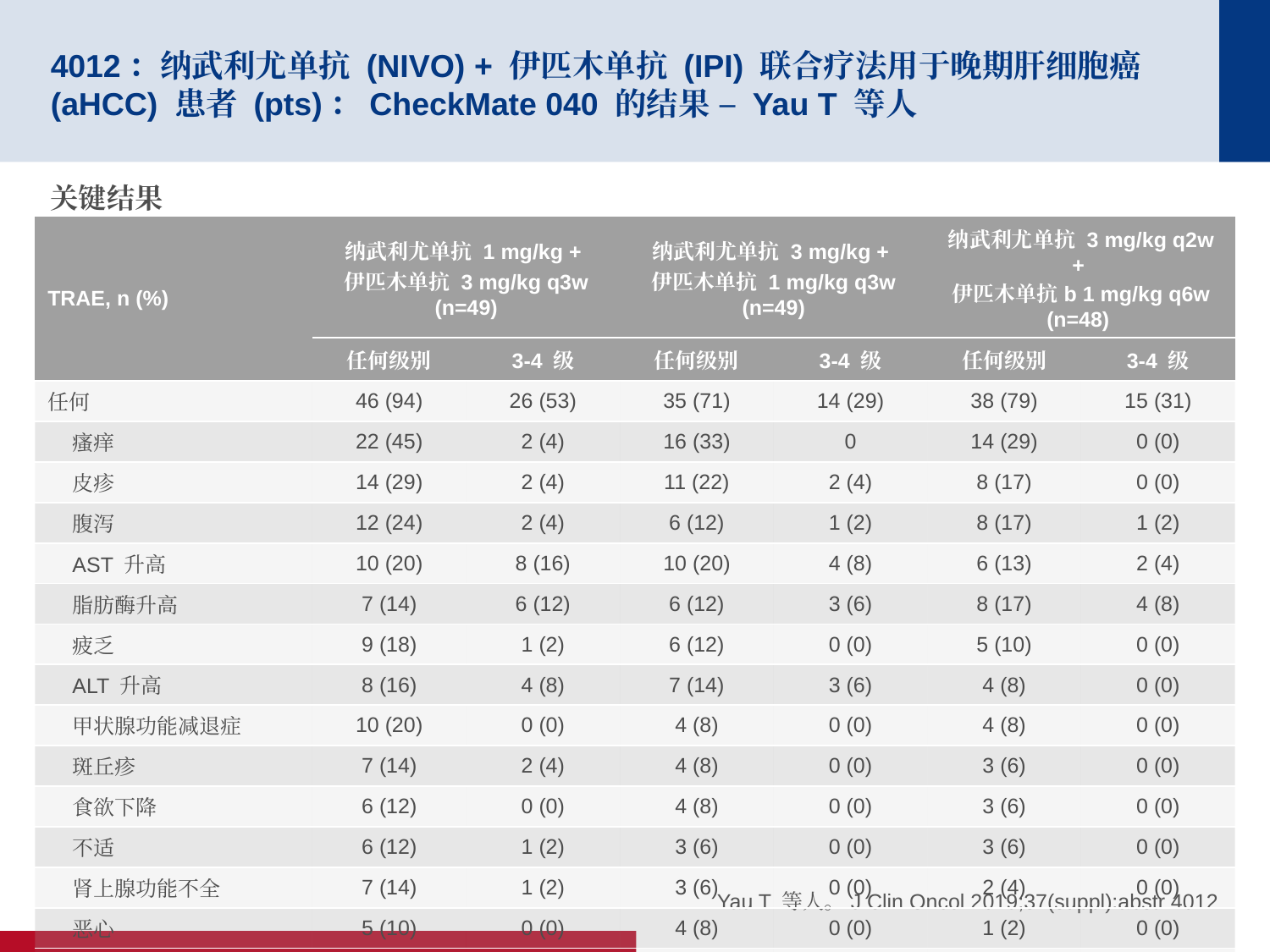

# 4012：纳武利尤单抗 (NIVO) + 伊匹木单抗 (IPI) 联合疗法用于晚期肝细胞癌 (aHCC) 患者 (pts)：CheckMate 040 的结果 – Yau T 等人
关键结果
| TRAE, n (%) | 纳武利尤单抗 1 mg/kg + 伊匹木单抗 3 mg/kg q3w (n=49) |  | 纳武利尤单抗 3 mg/kg + 伊匹木单抗 1 mg/kg q3w (n=49) |  | 纳武利尤单抗 3 mg/kg q2w + 伊匹木单抗b 1 mg/kg q6w (n=48) |  |
| --- | --- | --- | --- | --- | --- | --- |
|  | 任何级别 | 3-4 级 | 任何级别 | 3-4 级 | 任何级别 | 3-4 级 |
| 任何 | 46 (94) | 26 (53) | 35 (71) | 14 (29) | 38 (79) | 15 (31) |
| 瘙痒 | 22 (45) | 2 (4) | 16 (33) | 0 | 14 (29) | 0 (0) |
| 皮疹 | 14 (29) | 2 (4) | 11 (22) | 2 (4) | 8 (17) | 0 (0) |
| 腹泻 | 12 (24) | 2 (4) | 6 (12) | 1 (2) | 8 (17) | 1 (2) |
| AST 升高 | 10 (20) | 8 (16) | 10 (20) | 4 (8) | 6 (13) | 2 (4) |
| 脂肪酶升高 | 7 (14) | 6 (12) | 6 (12) | 3 (6) | 8 (17) | 4 (8) |
| 疲乏 | 9 (18) | 1 (2) | 6 (12) | 0 (0) | 5 (10) | 0 (0) |
| ALT 升高 | 8 (16) | 4 (8) | 7 (14) | 3 (6) | 4 (8) | 0 (0) |
| 甲状腺功能减退症 | 10 (20) | 0 (0) | 4 (8) | 0 (0) | 4 (8) | 0 (0) |
| 斑丘疹 | 7 (14) | 2 (4) | 4 (8) | 0 (0) | 3 (6) | 0 (0) |
| 食欲下降 | 6 (12) | 0 (0) | 4 (8) | 0 (0) | 3 (6) | 0 (0) |
| 不适 | 6 (12) | 1 (2) | 3 (6) | 0 (0) | 3 (6) | 0 (0) |
| 肾上腺功能不全 | 7 (14) | 1 (2) | 3 (6) | 0 (0) | 2 (4) | 0 (0) |
| 恶心 | 5 (10) | 0 (0) | 4 (8) | 0 (0) | 1 (2) | 0 (0) |
| 发热 | 2 (4) | 0 (0) | 4 (8) | 0 (0) | 5 (10) | 0 (0) |
Yau T 等人。J Clin Oncol 2019;37(suppl):abstr 4012